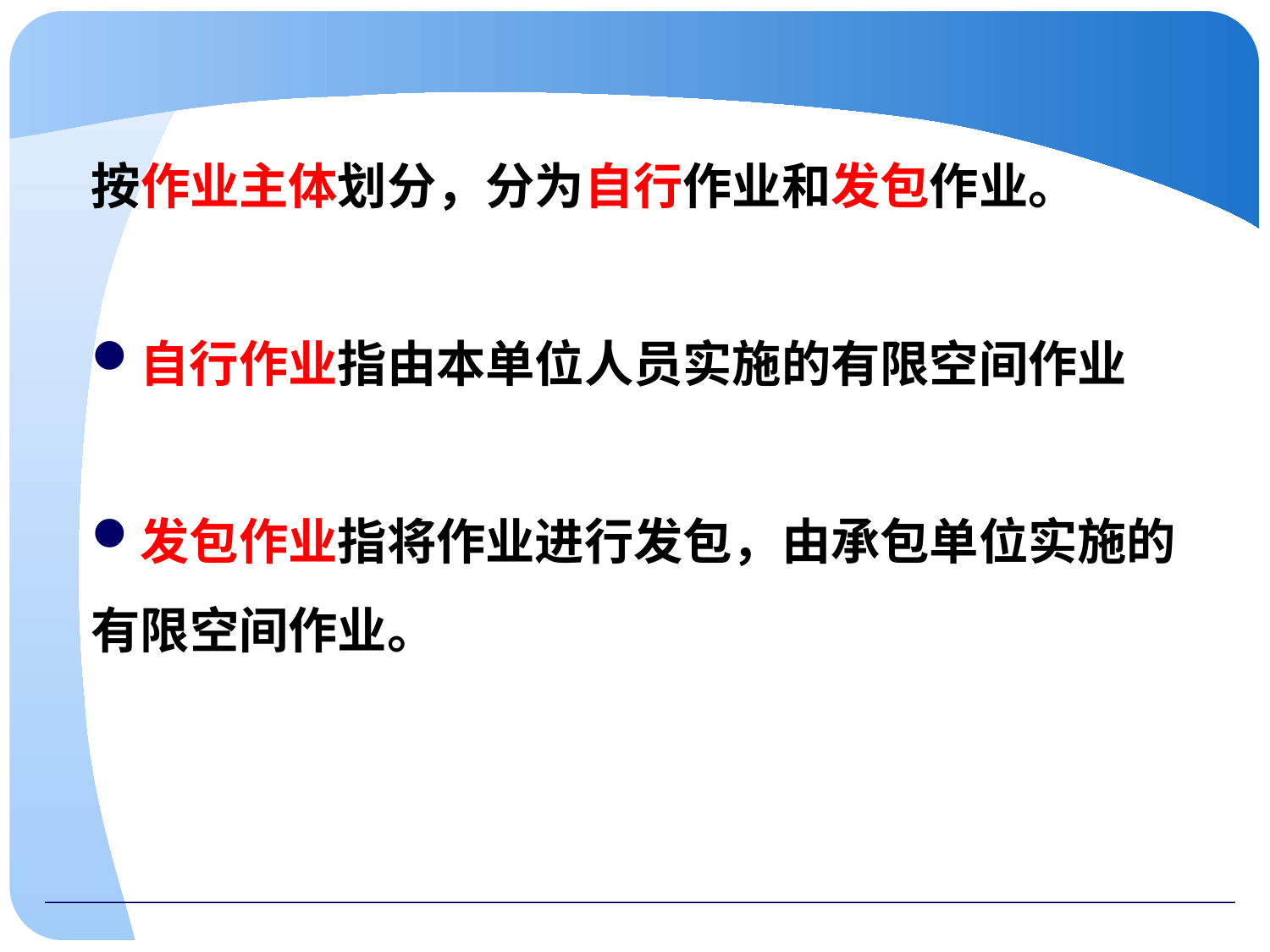

按作业主体划分，分为自行作业和发包作业。

自行作业指由本单位人员实施的有限空间作业

发包作业指将作业进行发包，由承包单位实施的有限空间作业。